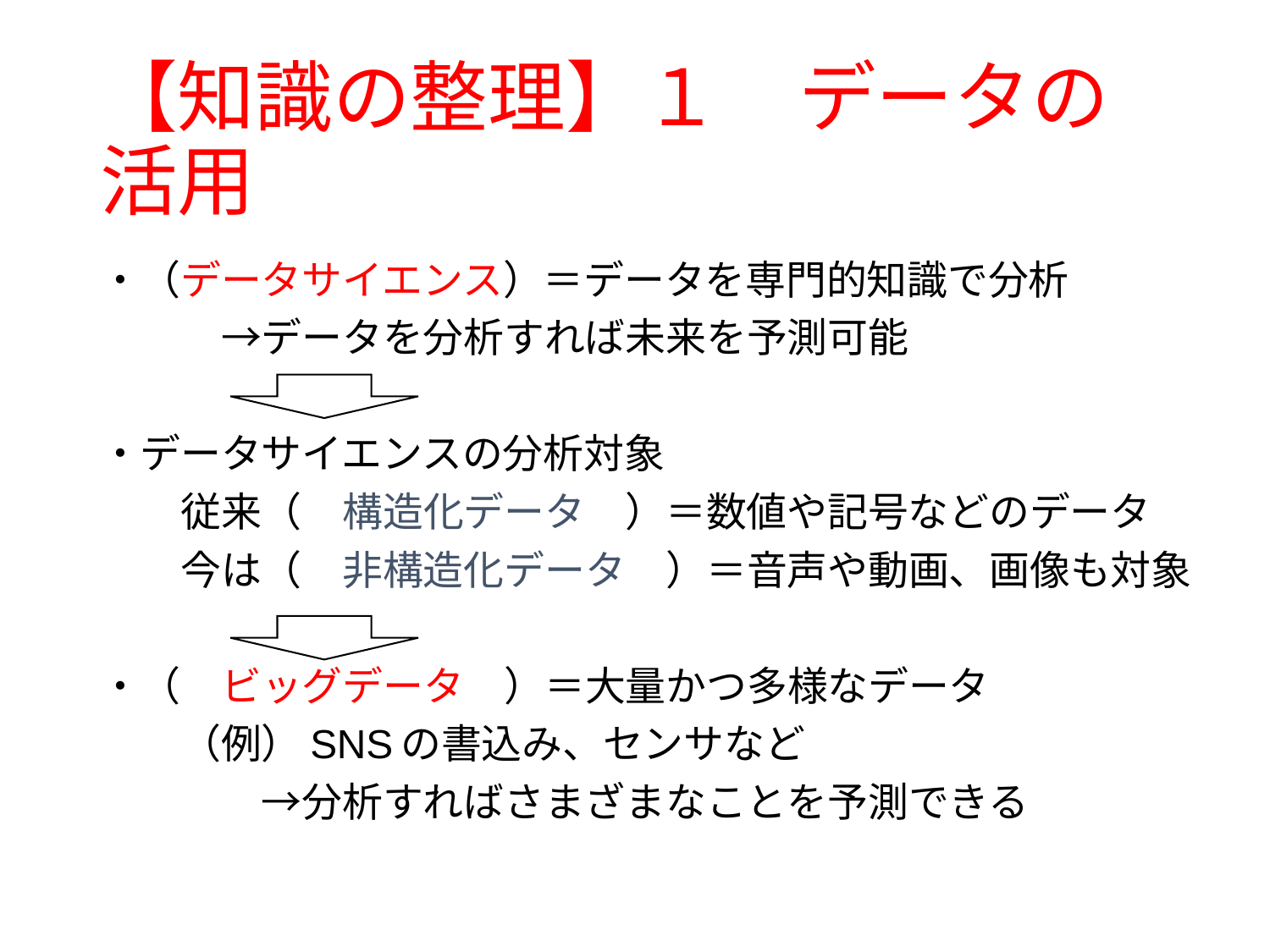

# 【知識の整理】１　データの活用
・（データサイエンス）＝データを専門的知識で分析
　　　→データを分析すれば未来を予測可能

・データサイエンスの分析対象
　　従来（　構造化データ　）＝数値や記号などのデータ
　　今は（　非構造化データ　）＝音声や動画、画像も対象

・（　ビッグデータ　）＝大量かつ多様なデータ
　　（例）SNSの書込み、センサなど
　　　　→分析すればさまざまなことを予測できる